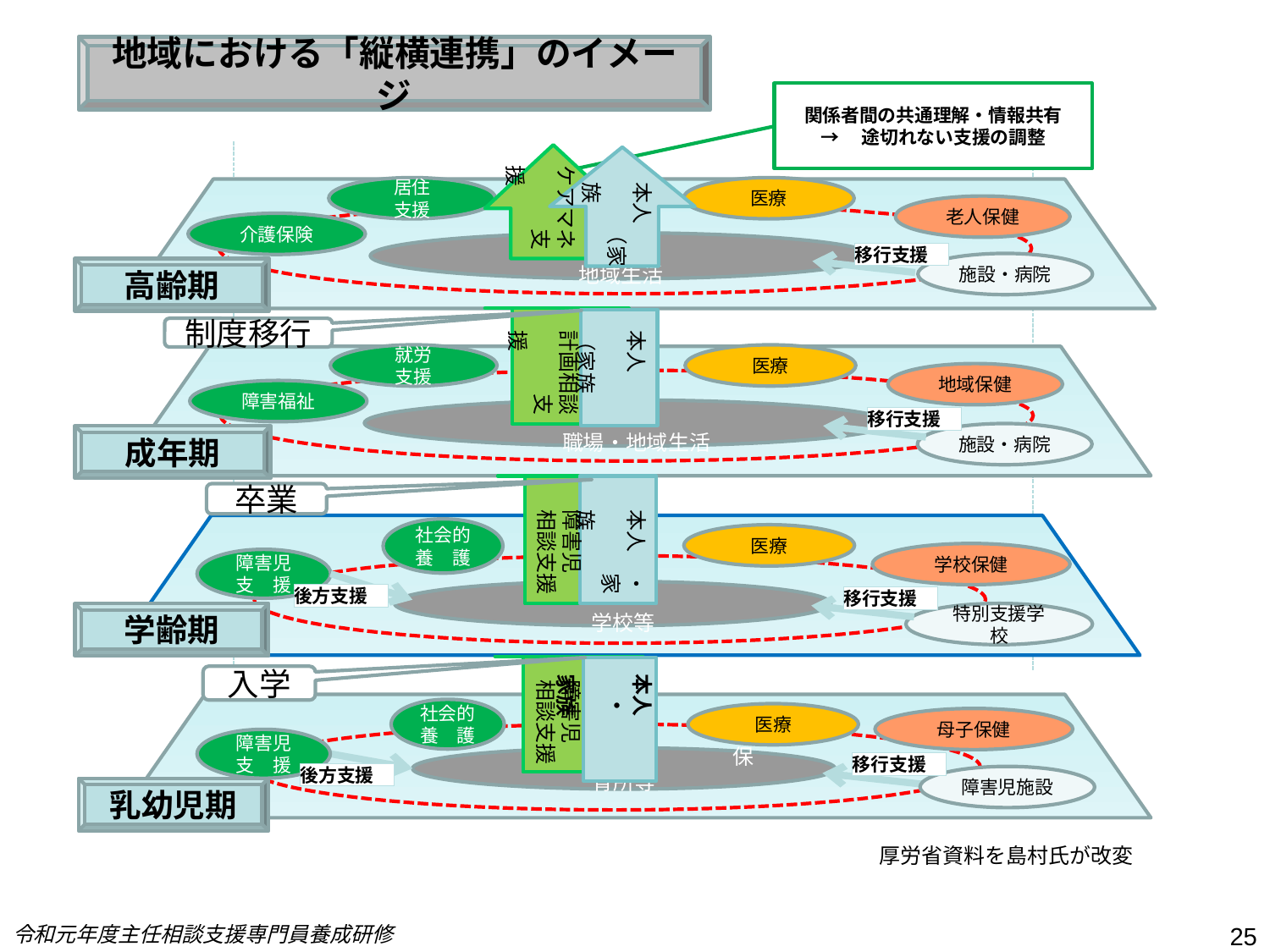

地域における「縦横連携」のイメージ
関係者間の共通理解・情報共有
→　途切れない支援の調整

ケアマネ
　　　支援
本人
　　（家族
居住
支援
医療

老人保健

介護保険
　　　　　　　　　　　　　　　地域生活
移行支援
施設・病院
高齢期
本人
　　（家族）
本人
　　（家族）

計画相談
　　　支援
本人
　　（家族
制度移行
就労
支援
医療

地域保健

障害福祉
　　　　　　　　　　　　　　　　職場・地域生活
移行支援
施設・病院
成年期

卒業
本人　・
　　　家族
障害児
相談支援

社会的
養　護
医療
学校保健
障害児
支　援

　　　　　　　　　　　　学校等
後方支援
移行支援
学齢期
特別支援学校

本人　・
　　　家族
入学
障害児
相談支援

社会的
養　護
医療
母子保健

障害児
支　援
　　　　　　　　　　　　　保育所等
移行支援
後方支援
障害児施設
乳幼児期
厚労省資料を島村氏が改変
令和元年度主任相談支援専門員養成研修
25